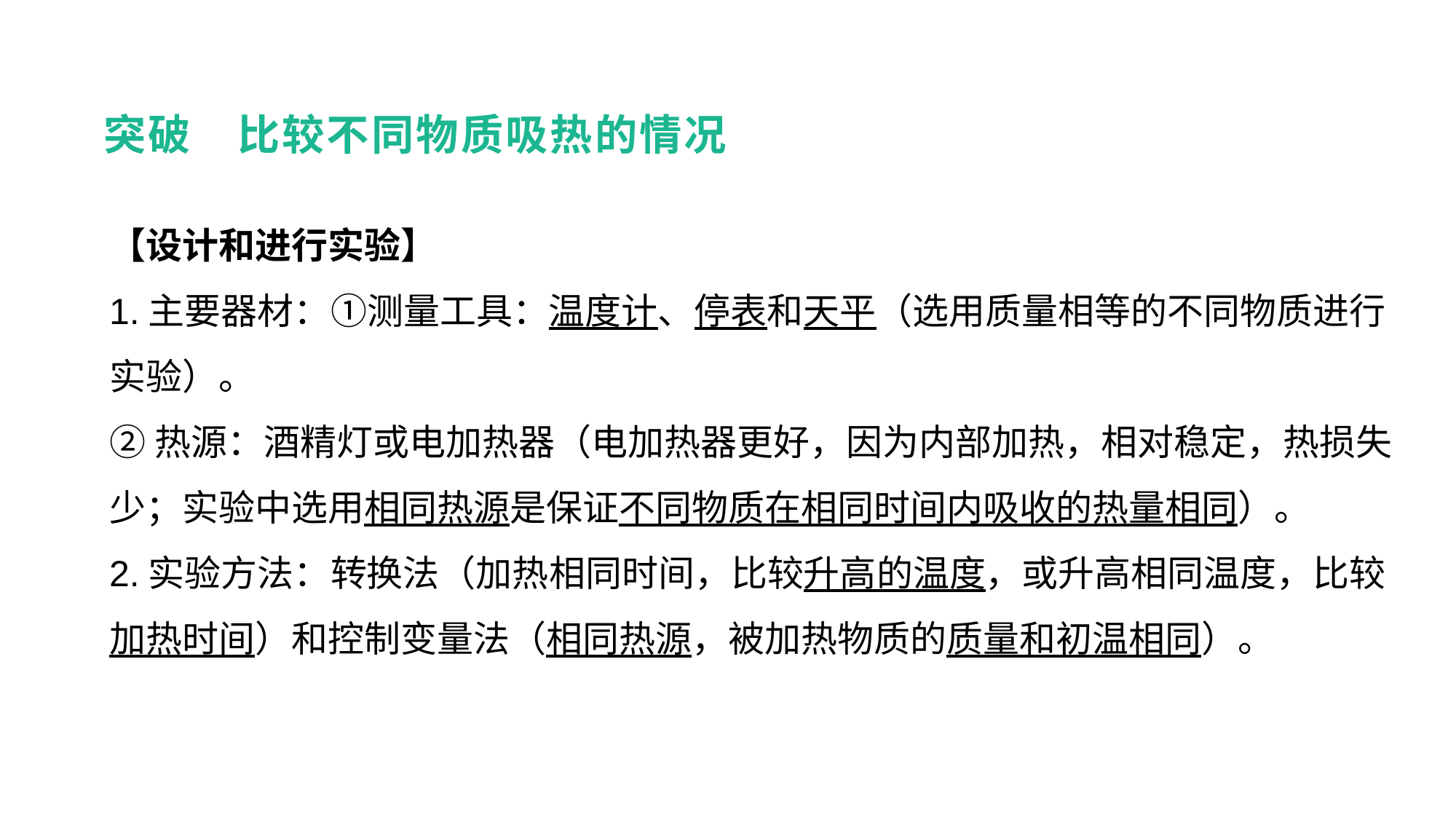

突破　比较不同物质吸热的情况
【设计和进行实验】
1.主要器材：①测量工具：温度计、停表和天平（选用质量相等的不同物质进行实验）。
②热源：酒精灯或电加热器（电加热器更好，因为内部加热，相对稳定，热损失少；实验中选用相同热源是保证不同物质在相同时间内吸收的热量相同）。
2.实验方法：转换法（加热相同时间，比较升高的温度，或升高相同温度，比较加热时间）和控制变量法（相同热源，被加热物质的质量和初温相同）。
实验突破 素养提升